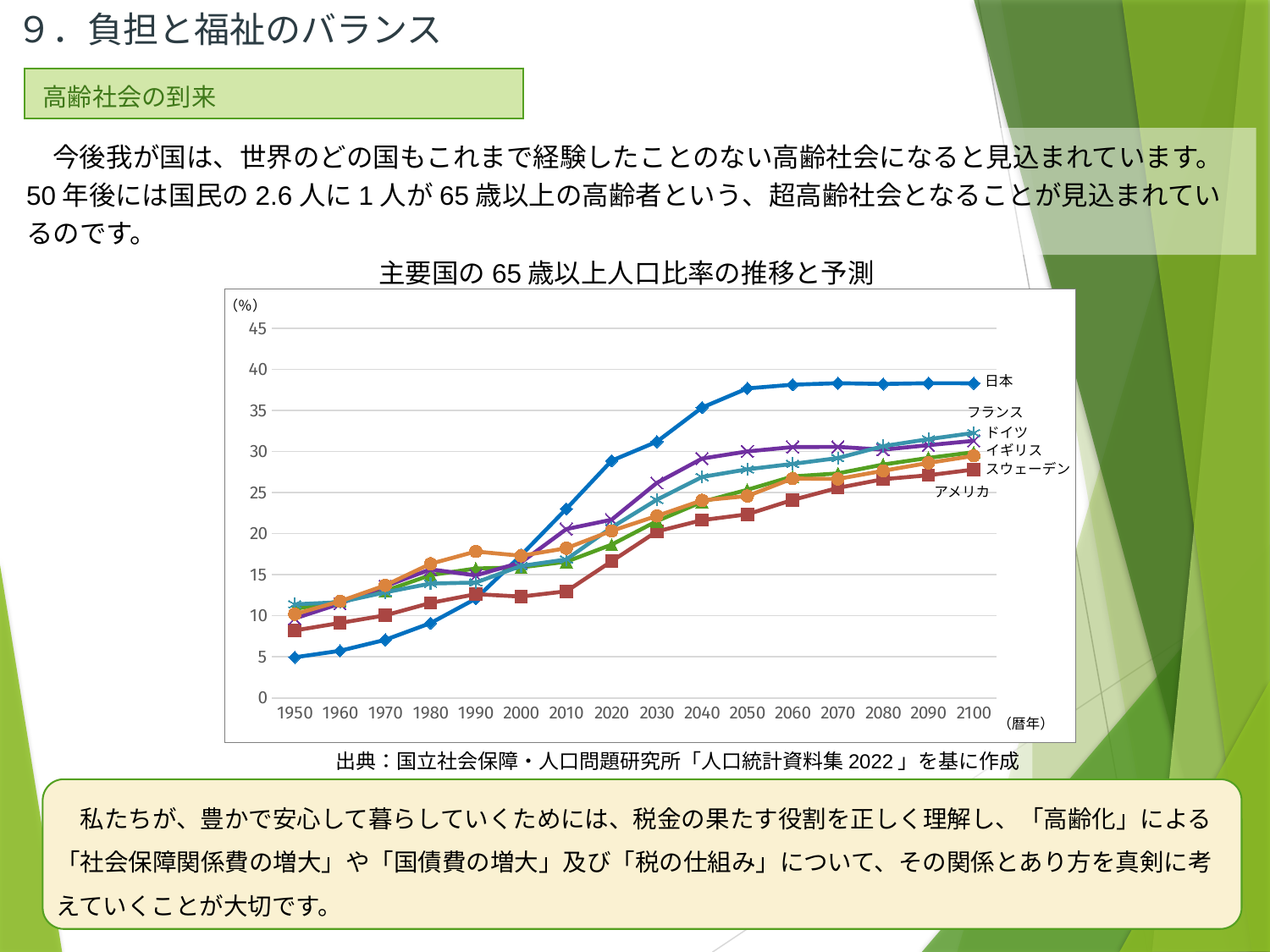

９．負担と福祉のバランス
| 高齢社会の到来 |
| --- |
　今後我が国は、世界のどの国もこれまで経験したことのない高齢社会になると見込まれています。50年後には国民の2.6人に1人が65歳以上の高齢者という、超高齢社会となることが見込まれているのです。
主要国の65歳以上人口比率の推移と予測

### Chart

| Category | 日本 | アメリカ | イギリス | ドイツ | フランス | スウェーデン |
|---|---|---|---|---|---|---|
| 1950 | 4.94 | 8.21 | 10.83 | 9.67 | 11.39 | 10.19 |
| 1960 | 5.73 | 9.12 | 11.77 | 11.47 | 11.65 | 11.76 |
| 1970 | 7.07 | 10.05 | 13.03 | 13.6 | 12.85 | 13.7 |
| 1980 | 9.1 | 11.56 | 14.95 | 15.65 | 13.92 | 16.32 |
| 1990 | 12.08 | 12.63 | 15.75 | 14.91 | 14.04 | 17.82 |
| 2000 | 17.36 | 12.33 | 15.89 | 16.49 | 16.06 | 17.3 |
| 2010 | 23.02 | 12.98 | 16.57 | 20.55 | 16.85 | 18.22 |
| 2020 | 28.88 | 16.63 | 18.65 | 21.69 | 20.75 | 20.33 |
| 2030 | 31.19 | 20.26 | 21.52 | 26.18 | 24.13 | 22.15 |
| 2040 | 35.35 | 21.64 | 23.87 | 29.14 | 26.9 | 24.05 |
| 2050 | 37.68 | 22.35 | 25.34 | 30.01 | 27.83 | 24.58 |
| 2060 | 38.13 | 24.1 | 26.96 | 30.54 | 28.49 | 26.71 |
| 2070 | 38.31 | 25.57 | 27.33 | 30.56 | 29.2 | 26.66 |
| 2080 | 38.22 | 26.63 | 28.41 | 30.22 | 30.65 | 27.65 |
| 2090 | 38.31 | 27.11 | 29.22 | 30.77 | 31.5 | 28.61 |
| 2100 | 38.3 | 27.8 | 29.91 | 31.3 | 32.26 | 29.47 |
（％）
日本
フランス
ドイツ
イギリス
スウェーデン
アメリカ
（暦年）
出典：国立社会保障・人口問題研究所「人口統計資料集2022」を基に作成
　私たちが、豊かで安心して暮らしていくためには、税金の果たす役割を正しく理解し、「高齢化」による「社会保障関係費の増大」や「国債費の増大」及び「税の仕組み」について、その関係とあり方を真剣に考えていくことが大切です。